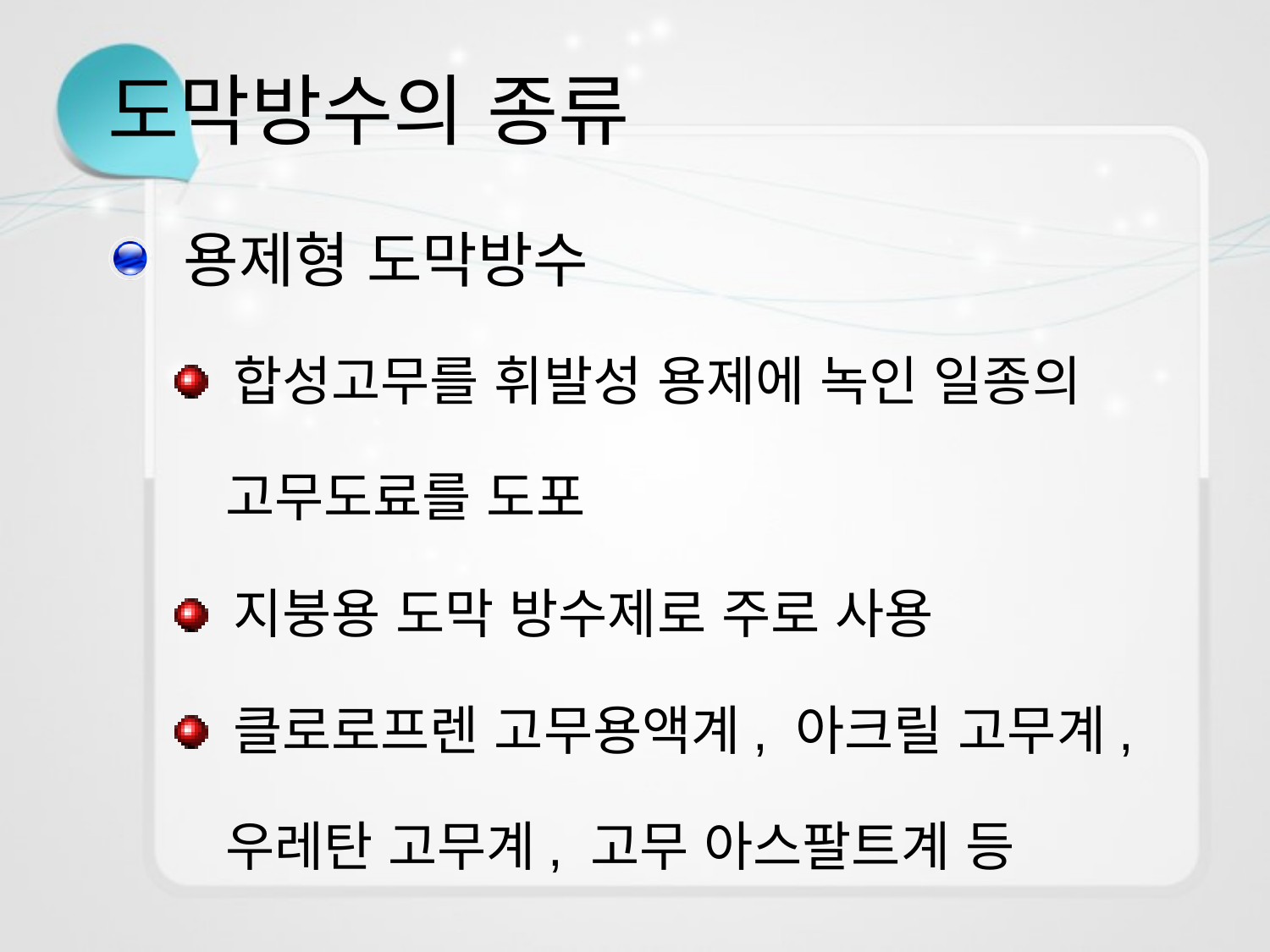

# 도막방수의 종류
 용제형 도막방수
 합성고무를 휘발성 용제에 녹인 일종의
   고무도료를 도포
 지붕용 도막 방수제로 주로 사용
 클로로프렌 고무용액계, 아크릴 고무계,
   우레탄 고무계, 고무 아스팔트계 등